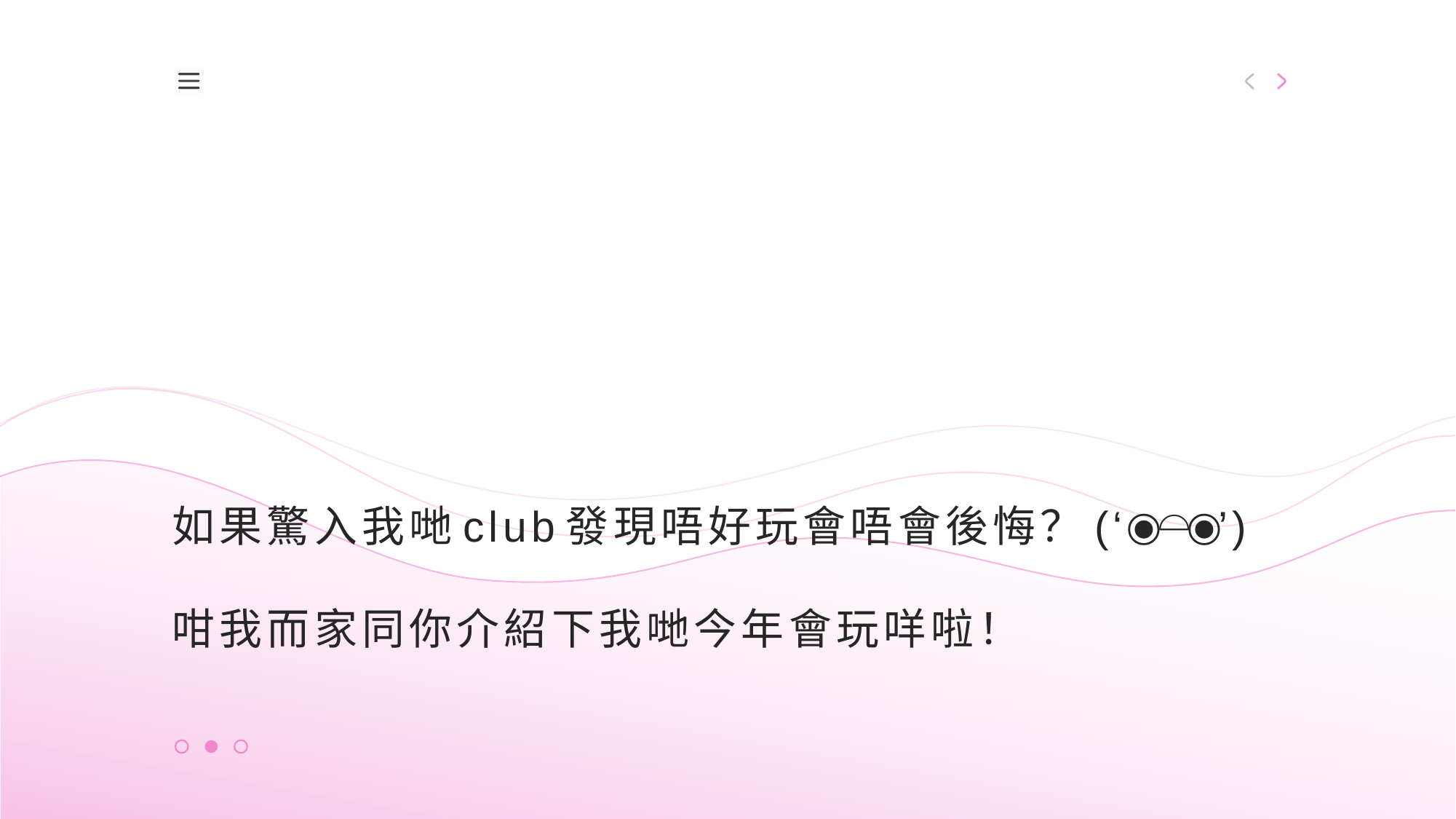

如果驚入我哋club發現唔好玩會唔會後悔？(‘◉⌓◉’)
咁我而家同你介紹下我哋今年會玩咩啦！
 WPS,a click to unlimited possibilities
署名占位符